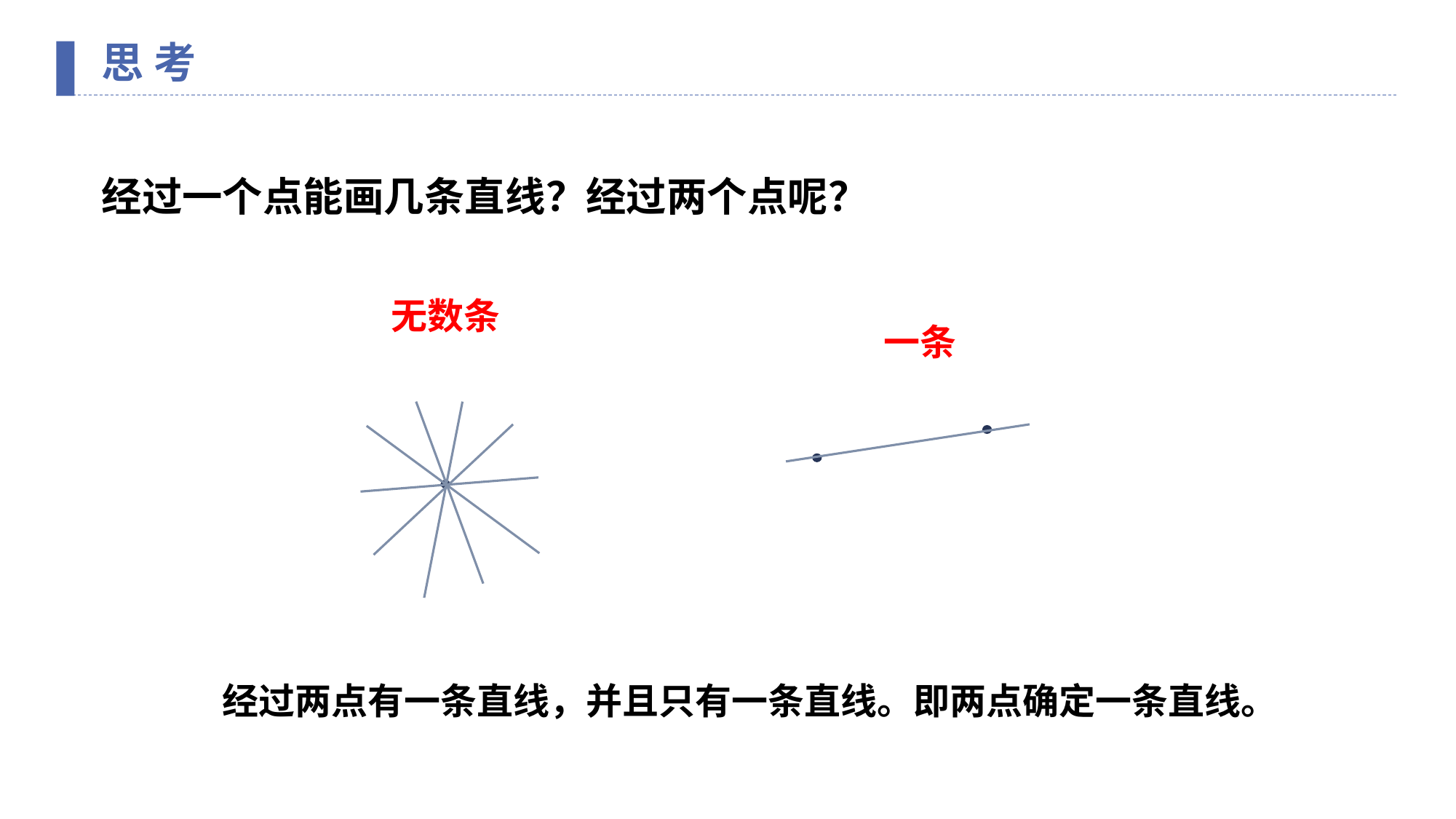

思 考
经过一个点能画几条直线？经过两个点呢？
无数条
一条

经过两点有一条直线，并且只有一条直线。即两点确定一条直线。